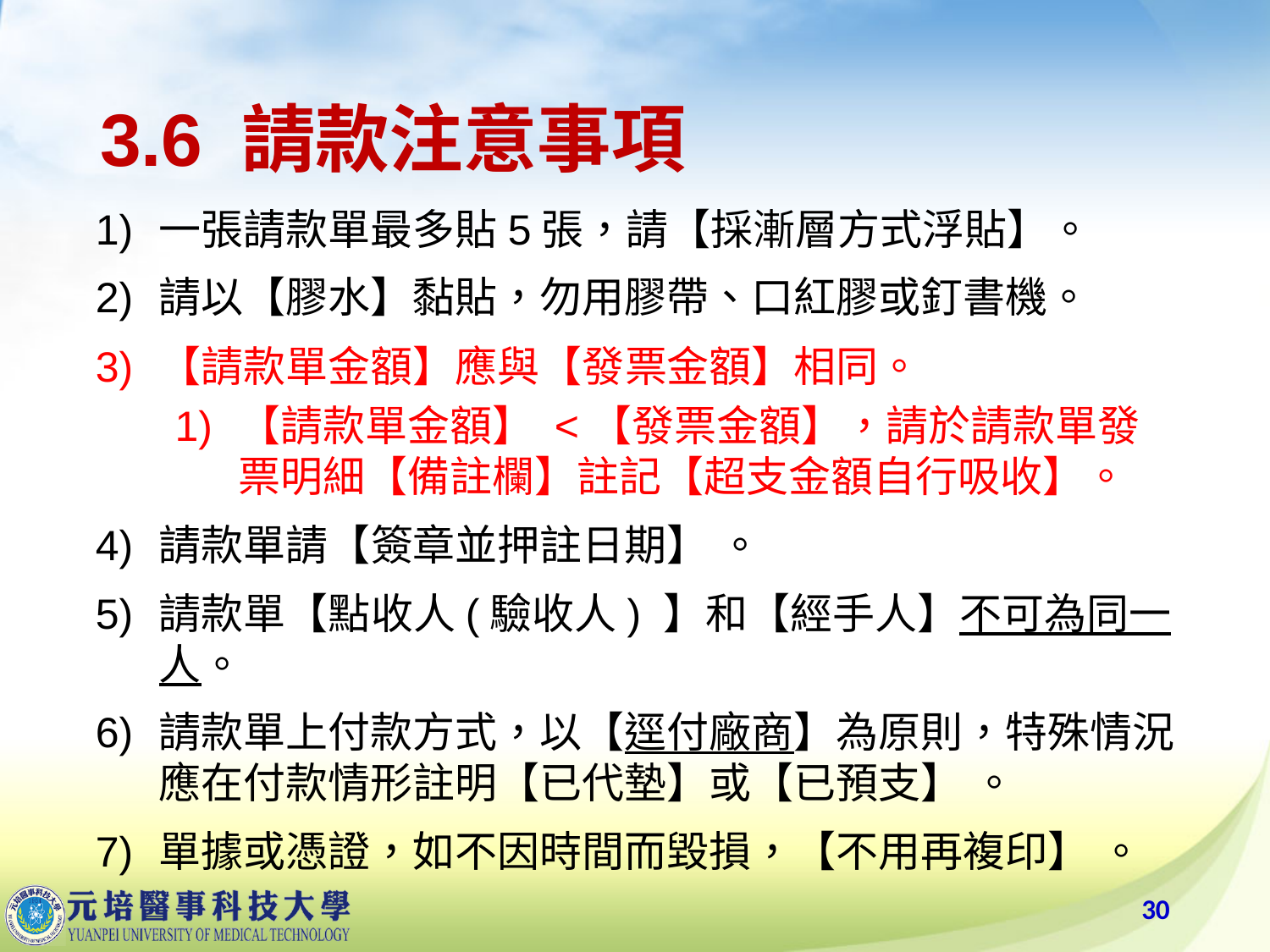

# 3.6 請款注意事項
一張請款單最多貼5張，請【採漸層方式浮貼】。
請以【膠水】黏貼，勿用膠帶、口紅膠或釘書機。
【請款單金額】應與【發票金額】相同。
【請款單金額】 <【發票金額】，請於請款單發票明細【備註欄】註記【超支金額自行吸收】。
請款單請【簽章並押註日期】 。
請款單【點收人(驗收人) 】和【經手人】不可為同一人。
請款單上付款方式，以【逕付廠商】為原則，特殊情況應在付款情形註明【已代墊】或【已預支】 。
單據或憑證，如不因時間而毀損，【不用再複印】 。

30